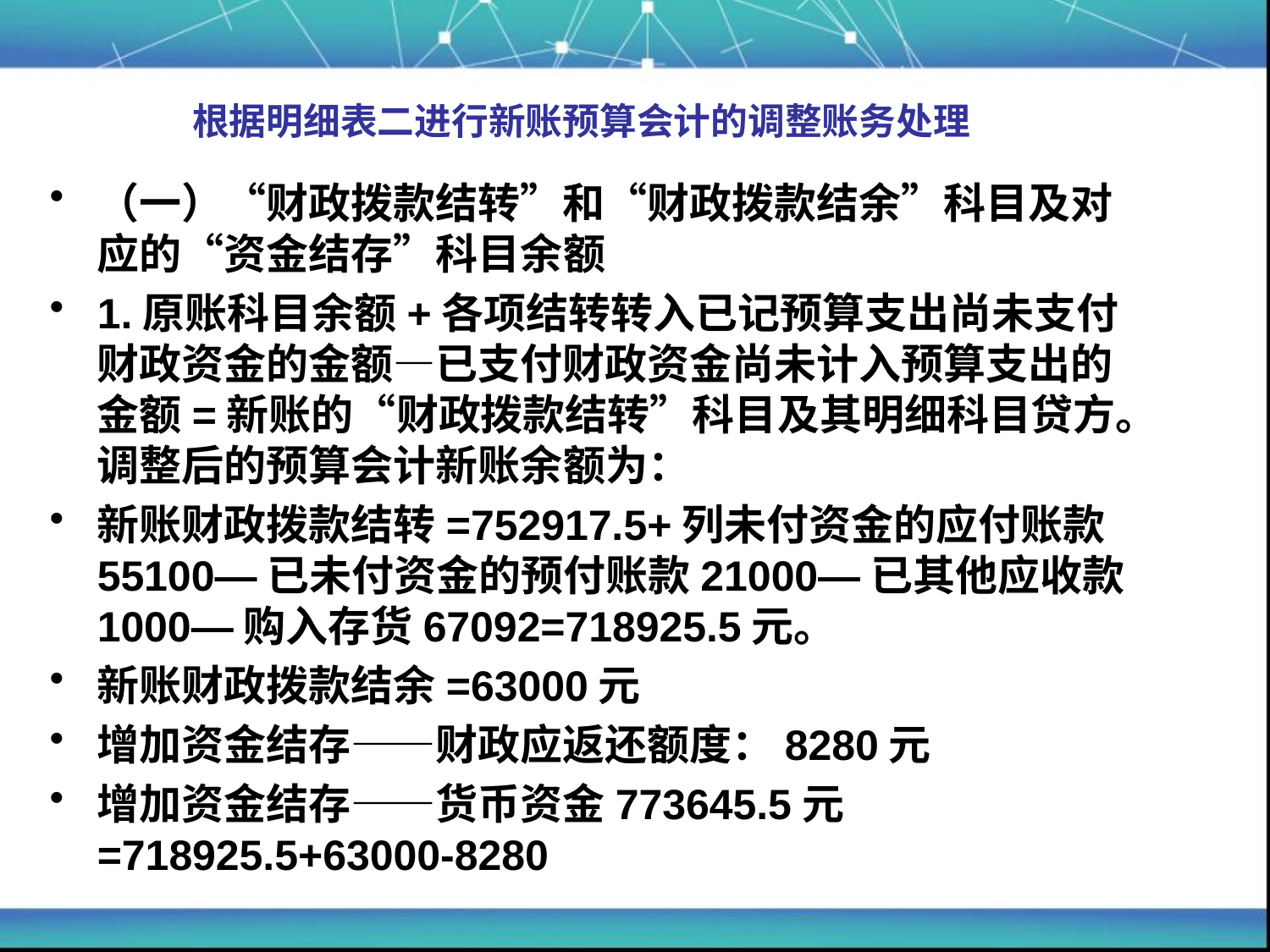

# 根据明细表二进行新账预算会计的调整账务处理
（一）“财政拨款结转”和“财政拨款结余”科目及对应的“资金结存”科目余额
1.原账科目余额+各项结转转入已记预算支出尚未支付财政资金的金额—已支付财政资金尚未计入预算支出的金额=新账的“财政拨款结转”科目及其明细科目贷方。调整后的预算会计新账余额为：
新账财政拨款结转=752917.5+列未付资金的应付账款55100—已未付资金的预付账款21000—已其他应收款1000—购入存货67092=718925.5元。
新账财政拨款结余=63000元
增加资金结存——财政应返还额度：8280元
增加资金结存——货币资金773645.5元=718925.5+63000-8280